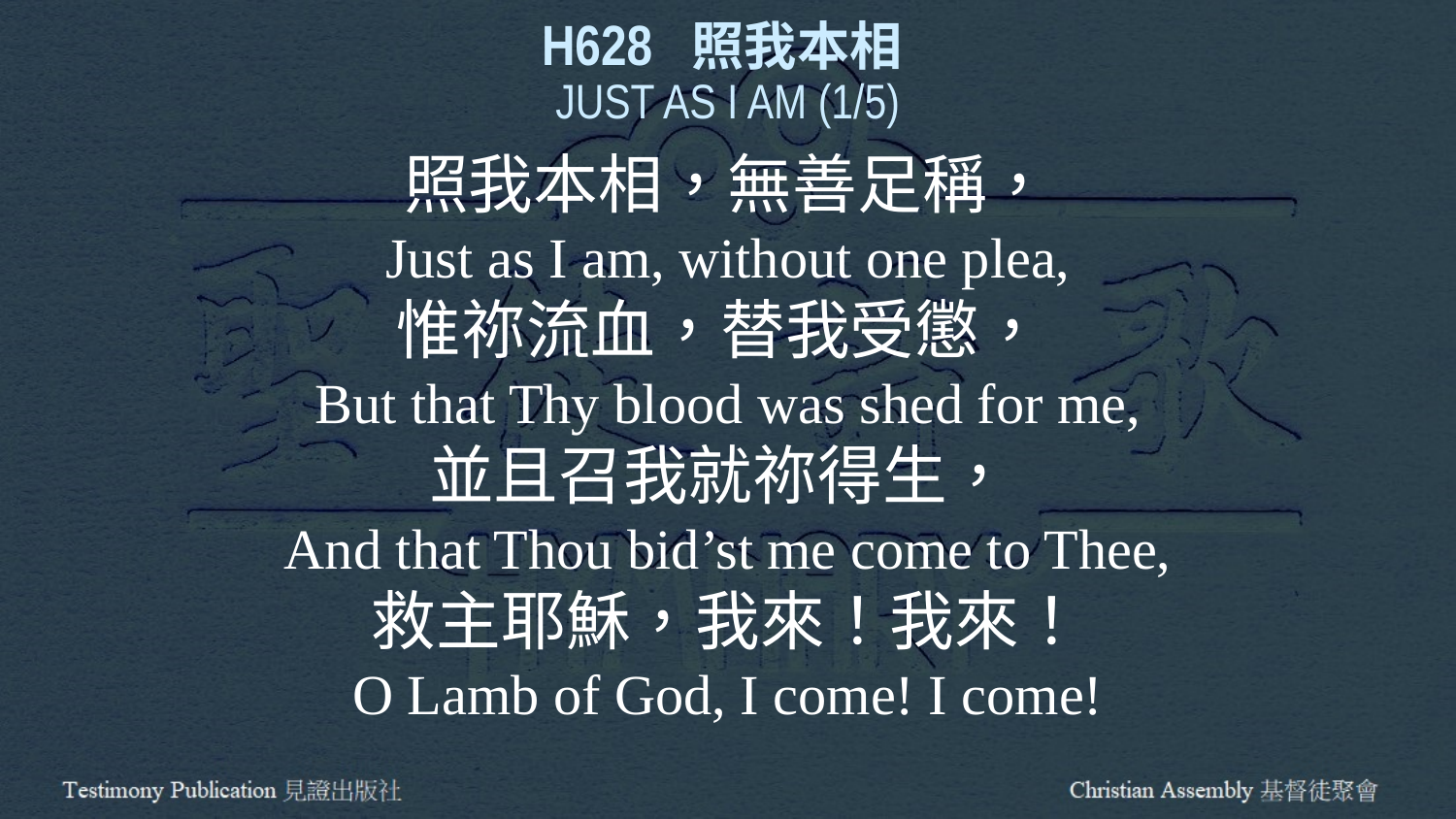

H628  照我本相
JUST AS I AM (1/5)
照我本相，無善足稱，
Just as I am, without one plea,
惟祢流血，替我受懲，
But that Thy blood was shed for me,
並且召我就祢得生，
And that Thou bid’st me come to Thee,
救主耶穌，我來！我來！
O Lamb of God, I come! I come!